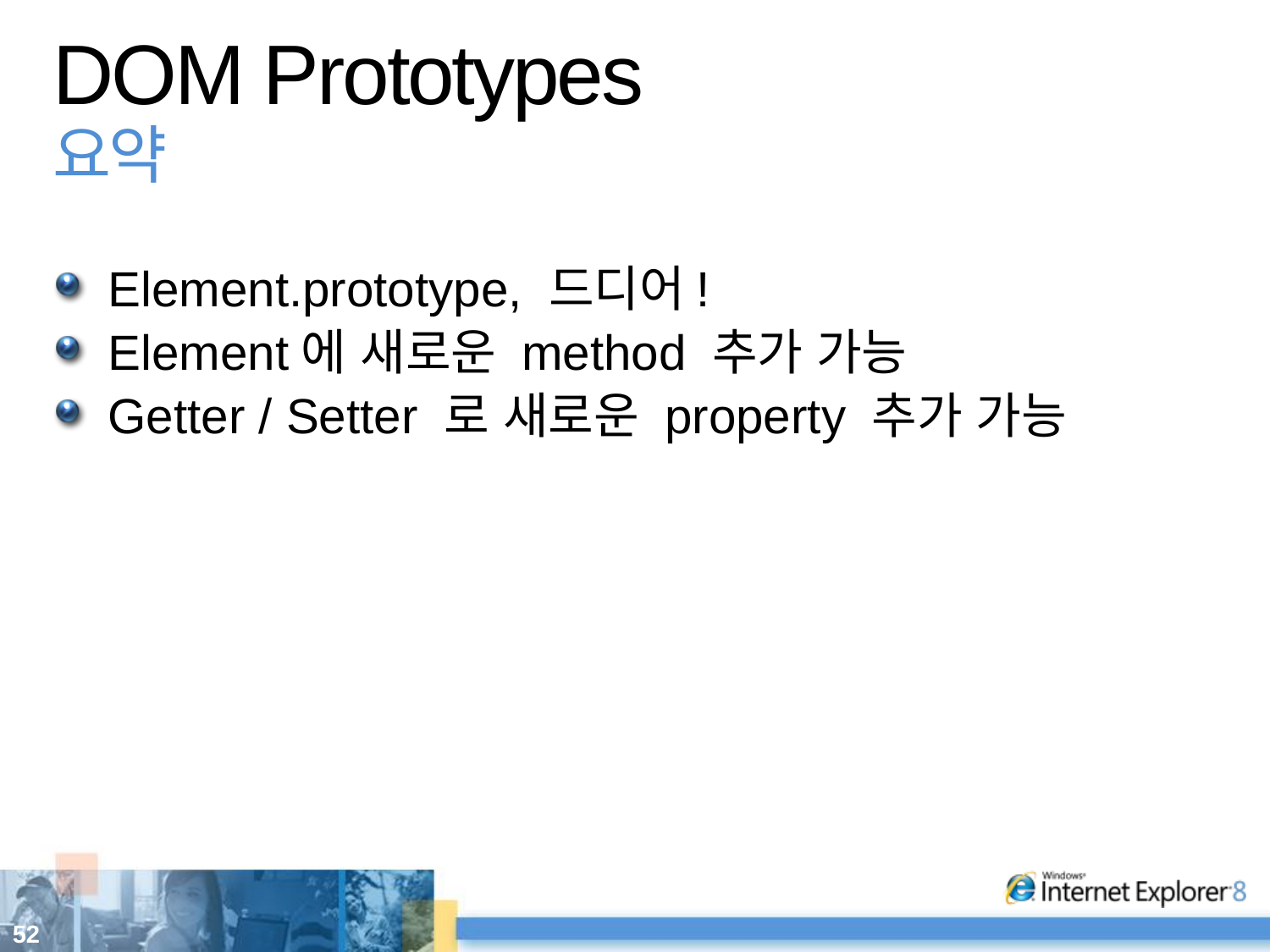

# DOM Prototypes 요약
Element.prototype, 드디어!
Element에 새로운 method 추가 가능
Getter / Setter 로 새로운 property 추가 가능